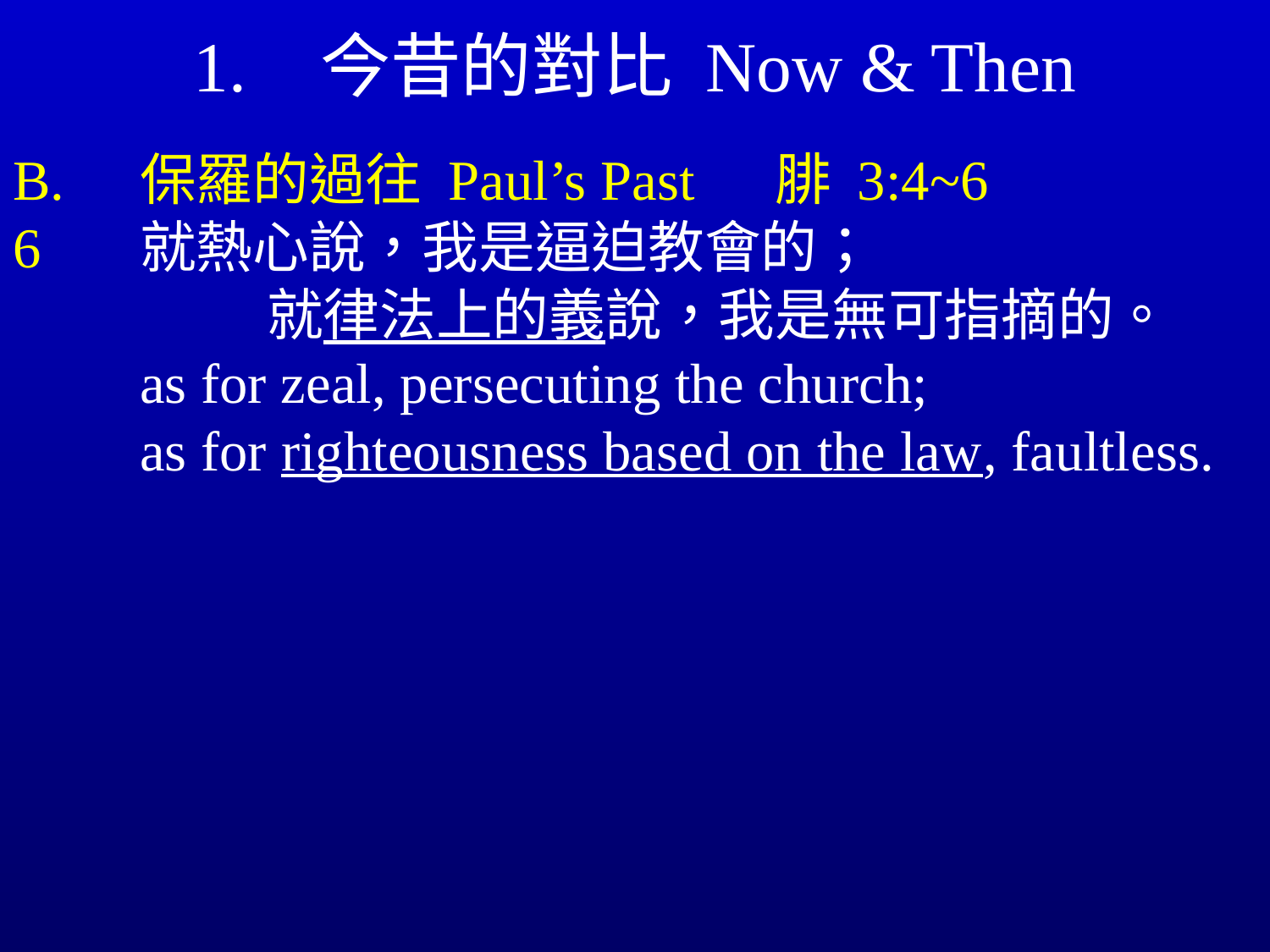

# 1.	今昔的對比 Now & Then
B.	保羅的過往 Paul’s Past	腓 3:4~6
6	就熱心說，我是逼迫教會的；					就律法上的義說，我是無可指摘的。
	as for zeal, persecuting the church; 			as for righteousness based on the law, faultless.